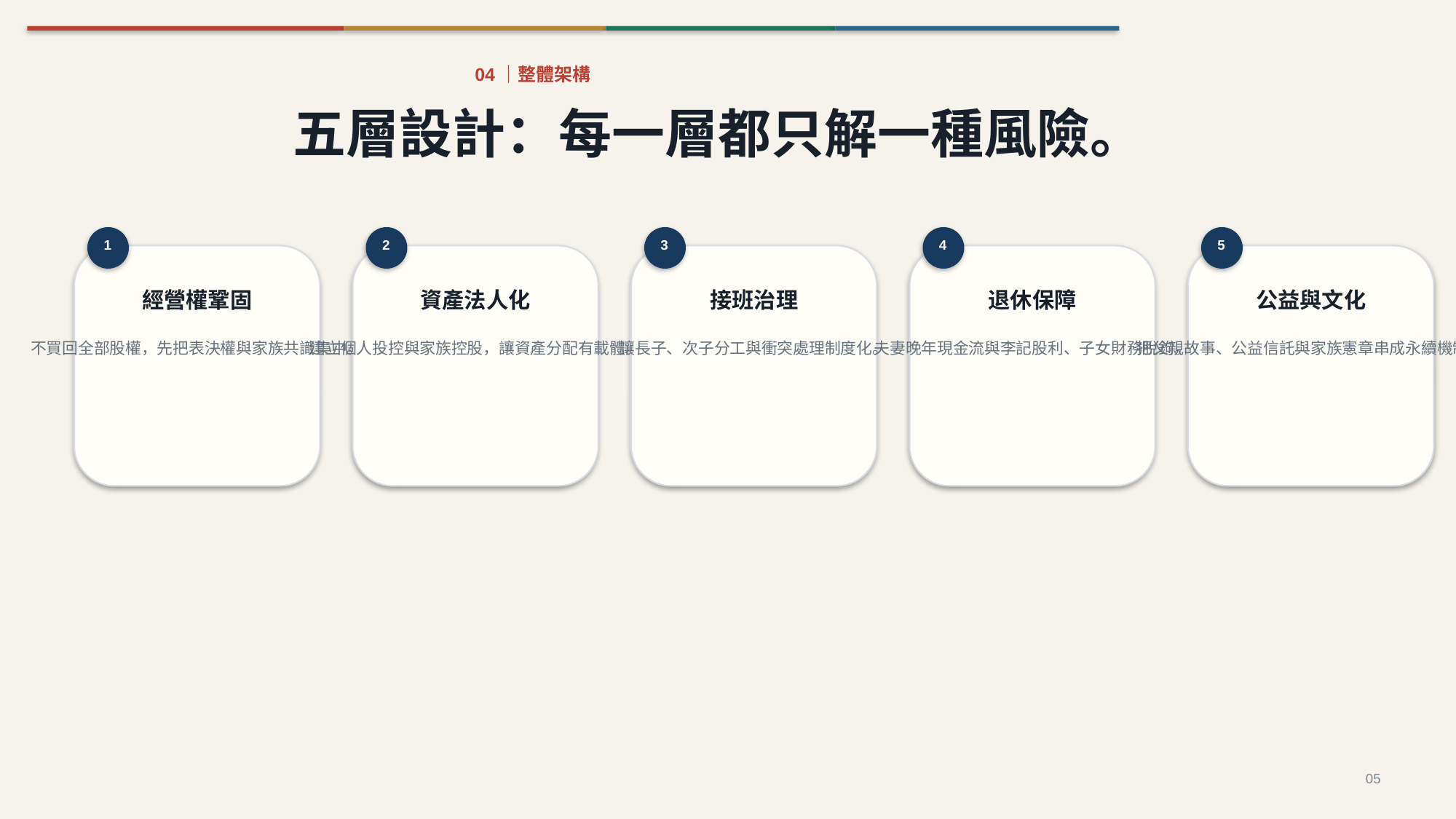

04｜整體架構
五層設計：每一層都只解一種風險。

1
2
3
4
5

經營權鞏固
資產法人化
接班治理
退休保障
公益與文化
不買回全部股權，先把表決權與家族共識集中。
建立個人投控與家族控股，讓資產分配有載體。
讓長子、次子分工與衝突處理制度化。
夫妻晚年現金流與李記股利、子女財務脫鉤。
把父親故事、公益信託與家族憲章串成永續機制。
05